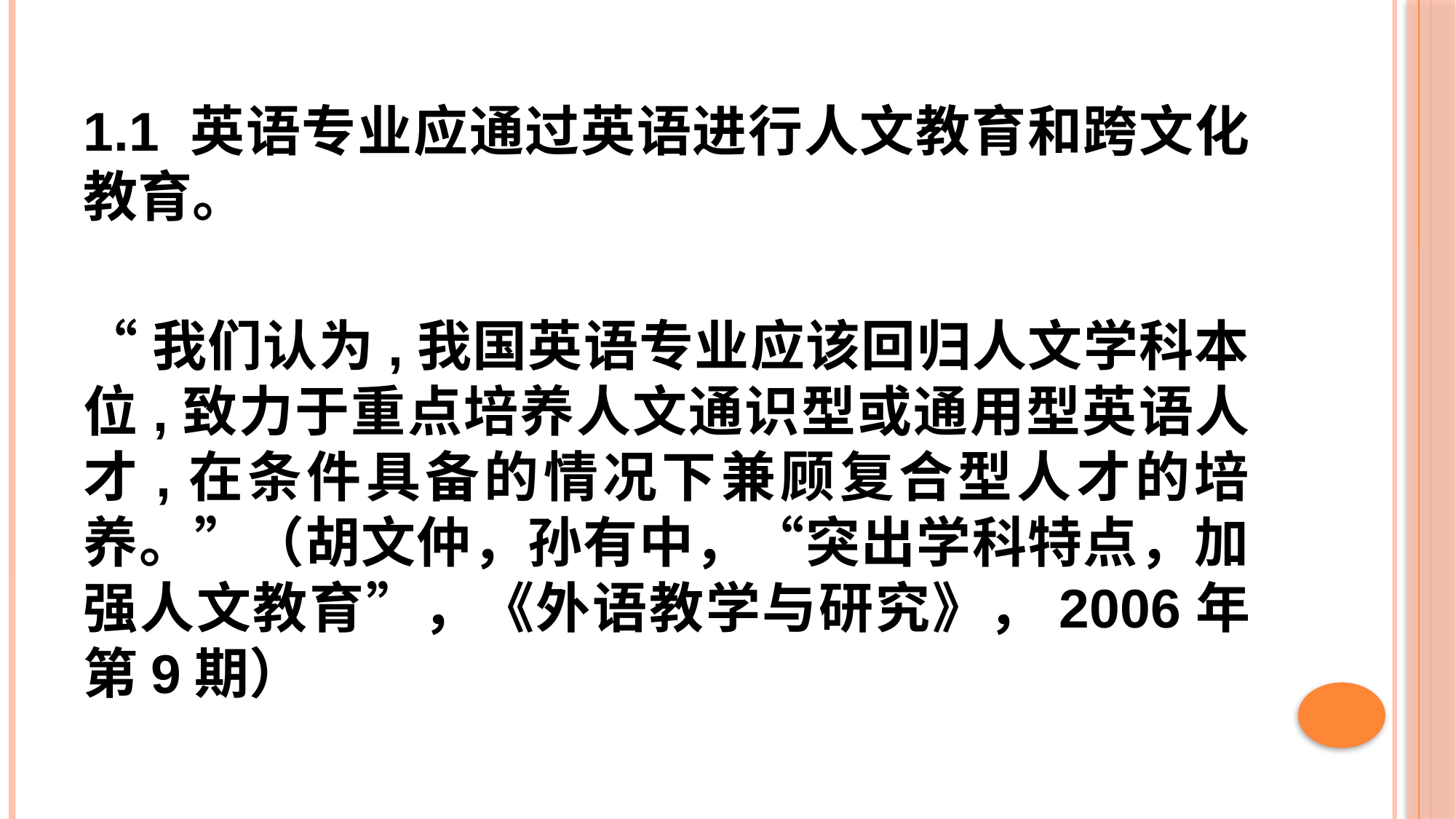

1.1 英语专业应通过英语进行人文教育和跨文化教育。

“我们认为,我国英语专业应该回归人文学科本位,致力于重点培养人文通识型或通用型英语人才,在条件具备的情况下兼顾复合型人才的培养。”（胡文仲，孙有中，“突出学科特点，加强人文教育”，《外语教学与研究》，2006年第9期）